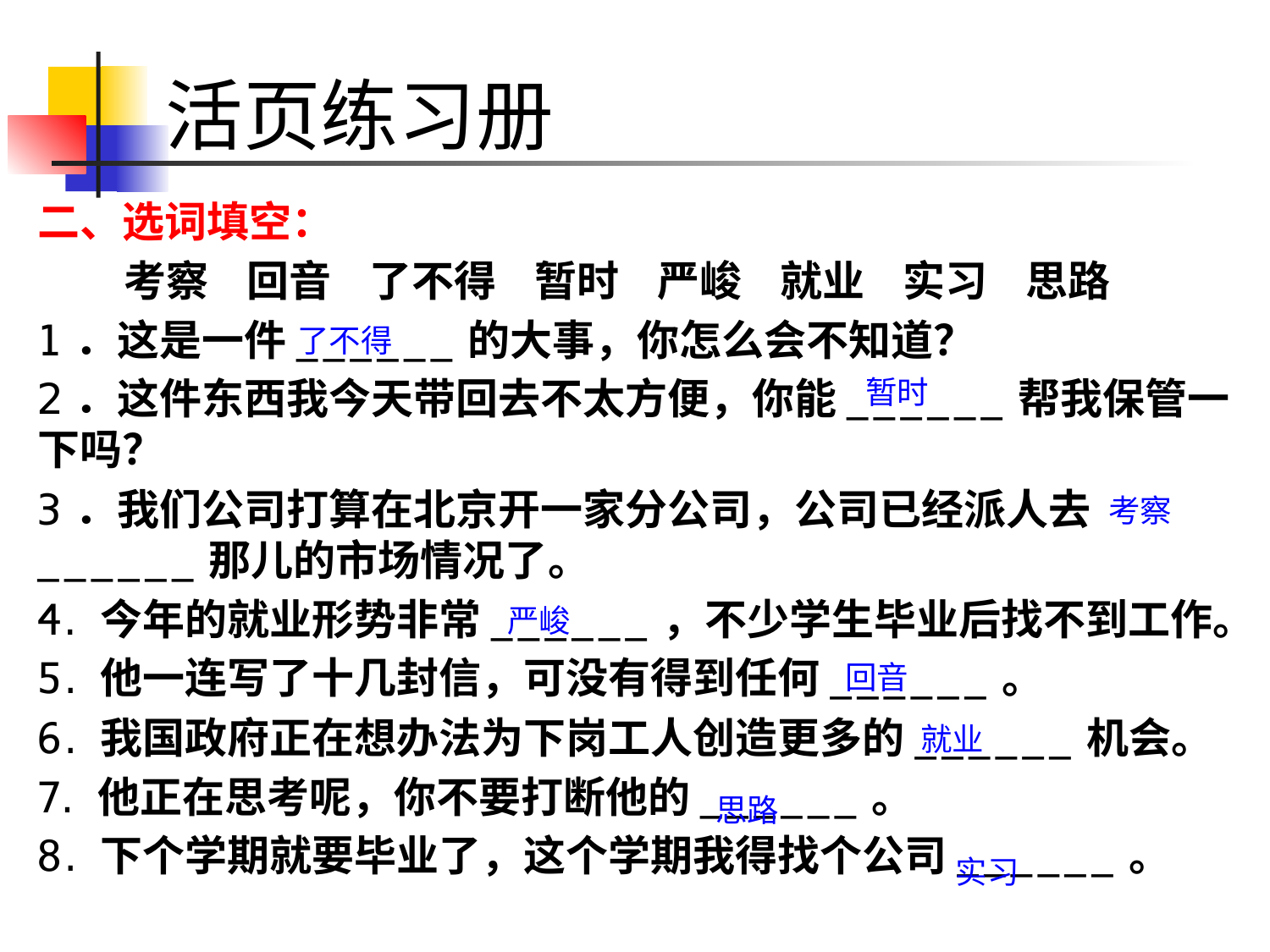

# 活页练习册
二、选词填空：
        考察    回音    了不得    暂时    严峻    就业    实习    思路
1．这是一件______的大事，你怎么会不知道？
2．这件东西我今天带回去不太方便，你能______帮我保管一下吗？
3．我们公司打算在北京开一家分公司，公司已经派人去______那儿的市场情况了。
4. 今年的就业形势非常______，不少学生毕业后找不到工作。
5. 他一连写了十几封信，可没有得到任何______。
6. 我国政府正在想办法为下岗工人创造更多的______机会。
7. 他正在思考呢，你不要打断他的______。
8. 下个学期就要毕业了，这个学期我得找个公司______。

了不得
暂时
考察
严峻
回音
就业
思路
实习